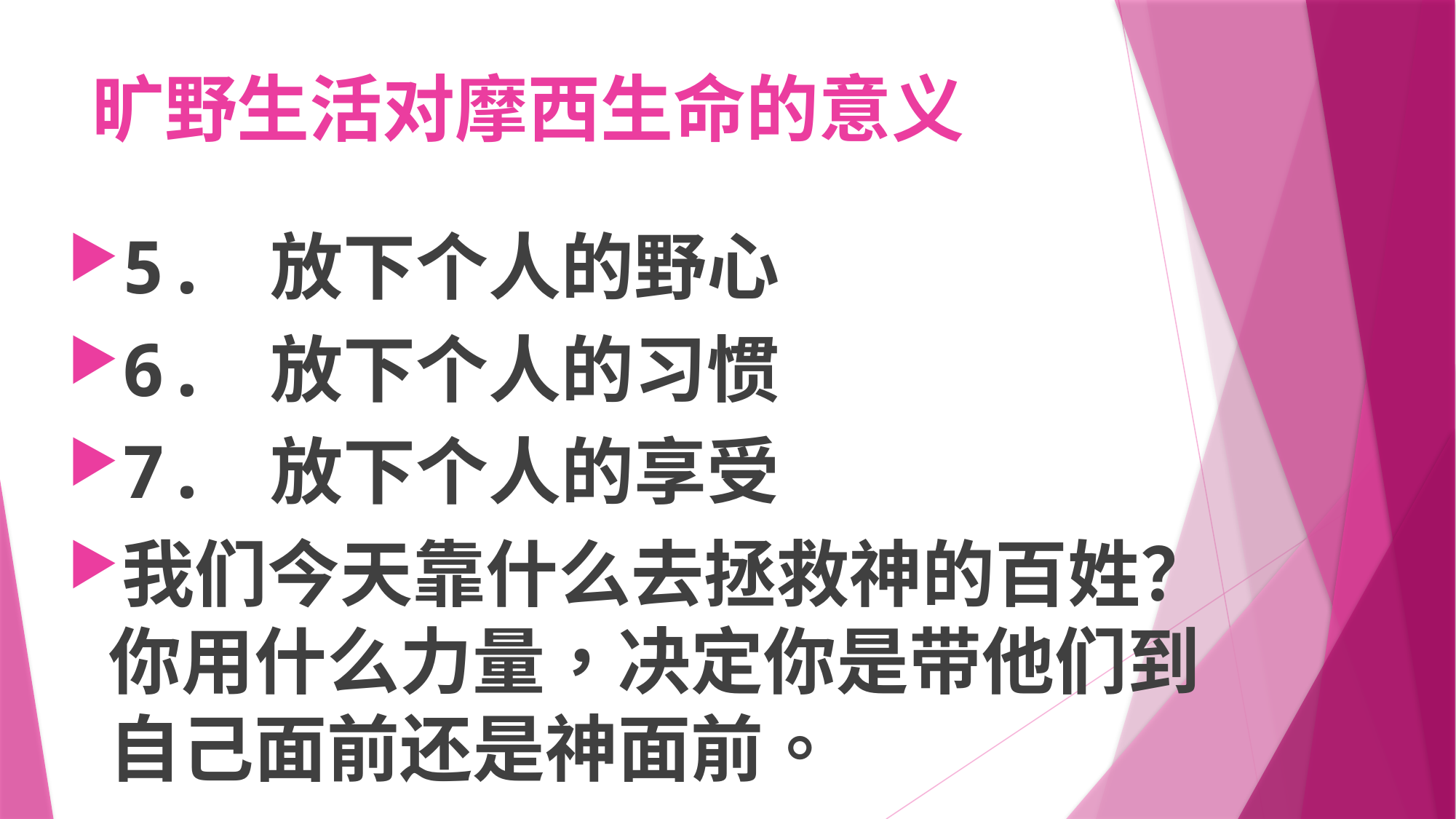

# 旷野生活对摩西生命的意义
5. 放下个人的野心
6. 放下个人的习惯
7. 放下个人的享受
我们今天靠什么去拯救神的百姓？你用什么力量，决定你是带他们到自己面前还是神面前。